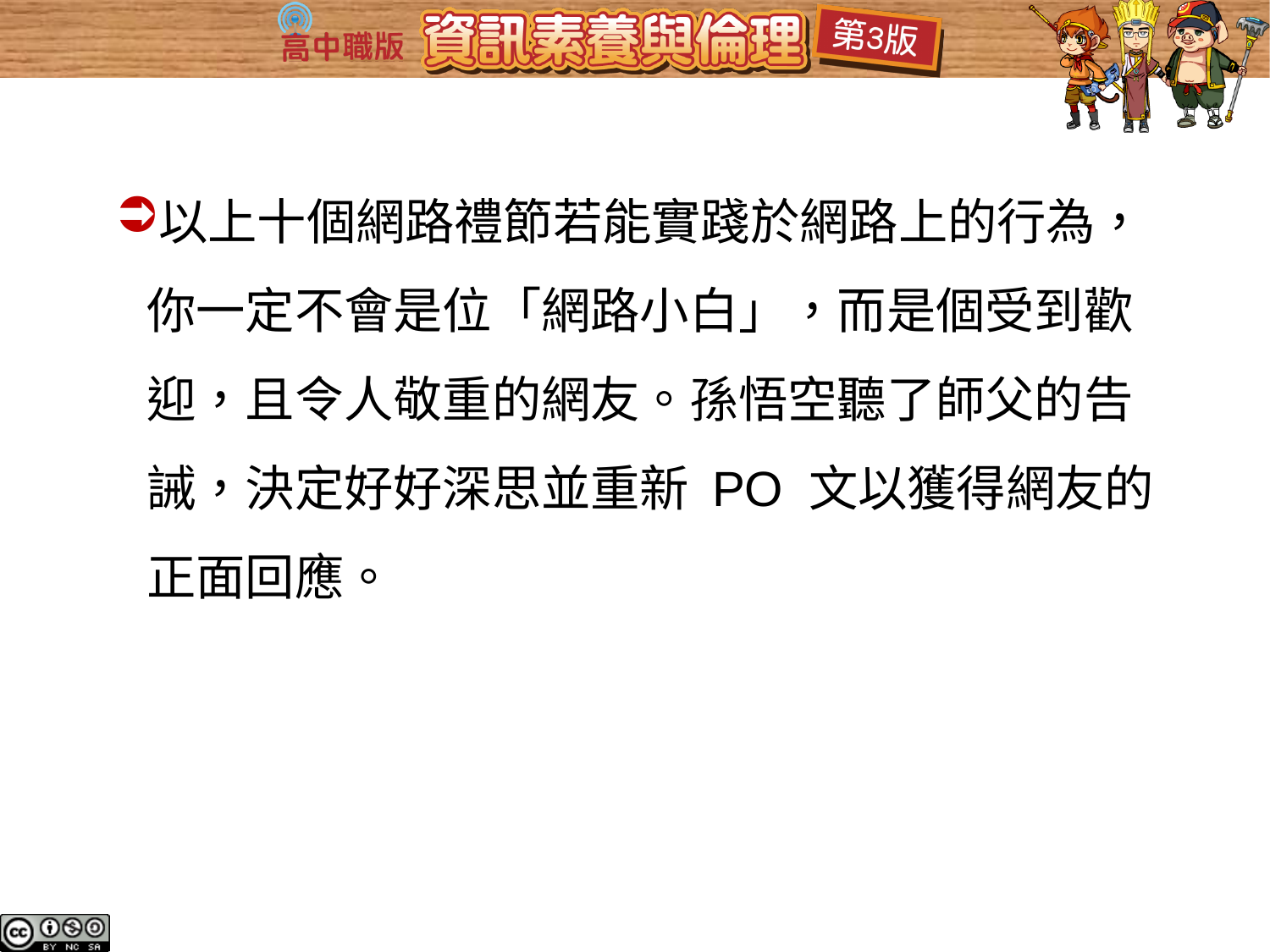

以上十個網路禮節若能實踐於網路上的行為，你一定不會是位「網路小白」，而是個受到歡迎，且令人敬重的網友。孫悟空聽了師父的告誡，決定好好深思並重新 PO 文以獲得網友的正面回應。